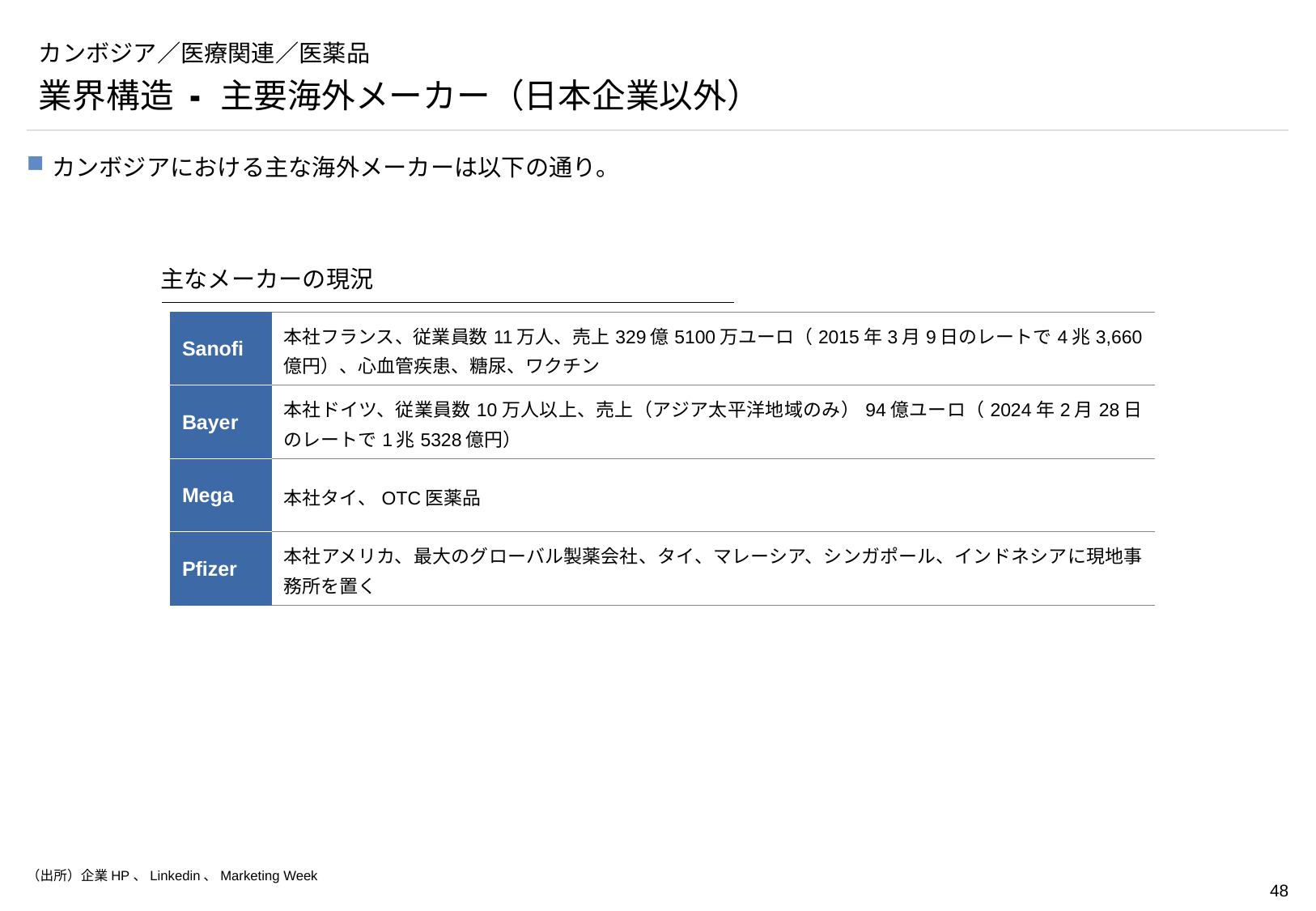

# カンボジア／医療関連／医薬品
業界構造 - 主要海外メーカー（日本企業以外）
カンボジアにおける主な海外メーカーは以下の通り。
主なメーカーの現況
| Sanofi | 本社フランス、従業員数11万人、売上329億5100万ユーロ（2015年3月9日のレートで4兆3,660億円）、心血管疾患、糖尿、ワクチン |
| --- | --- |
| Bayer | 本社ドイツ、従業員数10万人以上、売上（アジア太平洋地域のみ）94億ユーロ（2024年2月28日のレートで1兆5328億円） |
| Mega | 本社タイ、OTC医薬品 |
| Pfizer | 本社アメリカ、最大のグローバル製薬会社、タイ、マレーシア、シンガポール、インドネシアに現地事務所を置く |
（出所）企業HP、Linkedin、Marketing Week